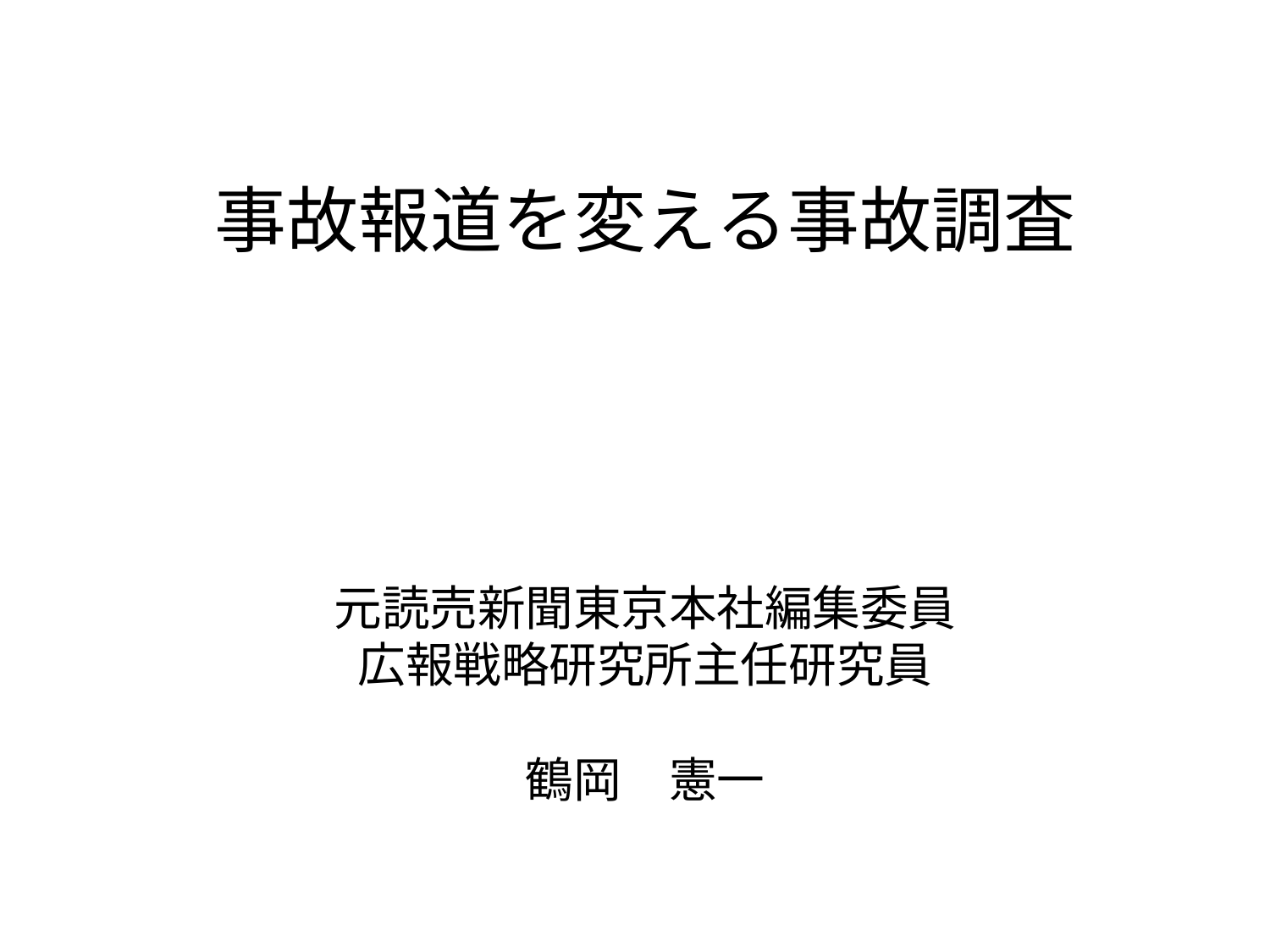

# 事故報道を変える事故調査 元読売新聞東京本社編集委員 広報戦略研究所主任研究員 鶴岡　憲一